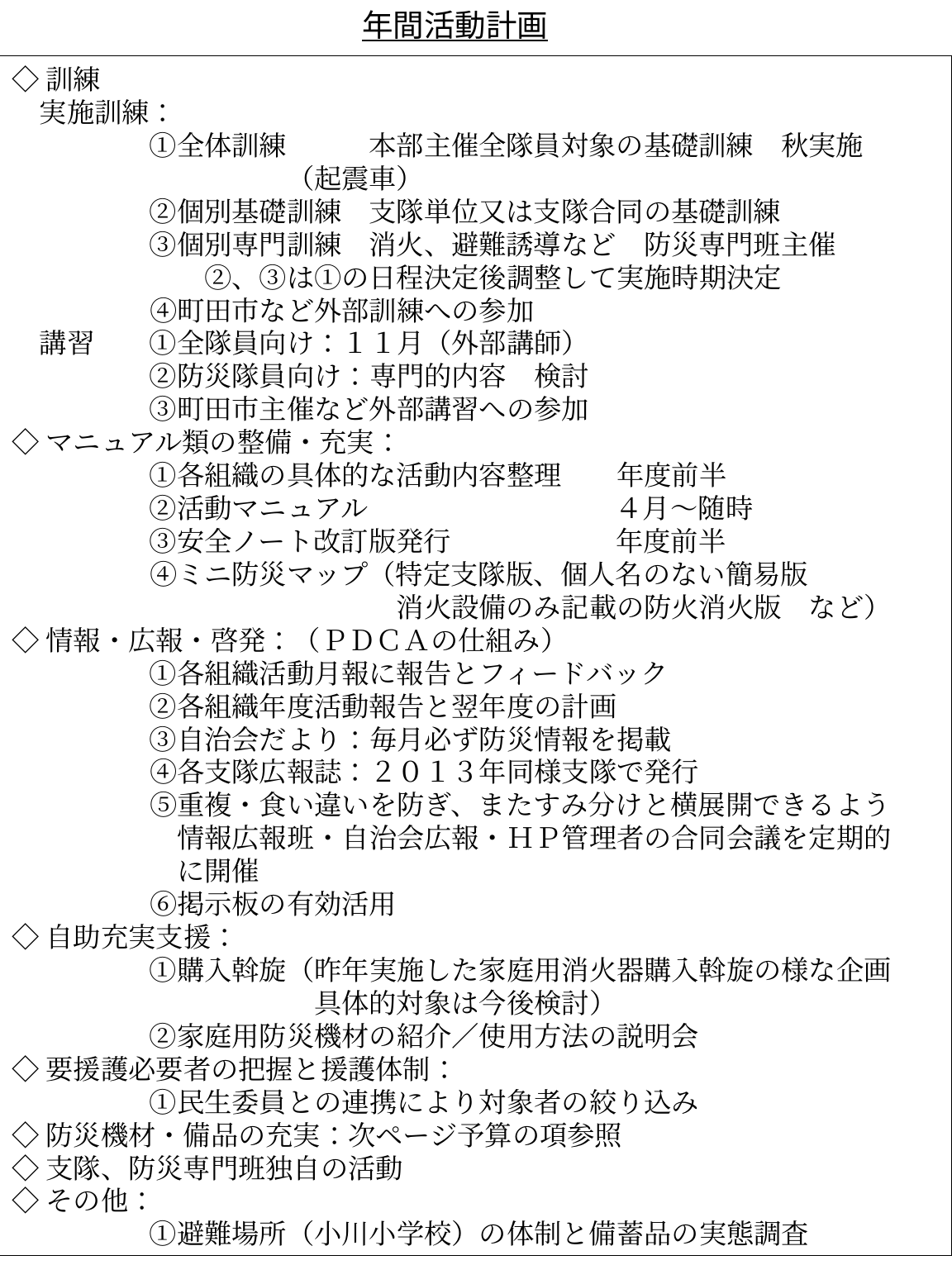

年間活動計画
◇訓練
　実施訓練：
　　　　　①全体訓練　　　本部主催全隊員対象の基礎訓練　秋実施
　　　　　　　　　　（起震車）
　　　　　②個別基礎訓練　支隊単位又は支隊合同の基礎訓練
　　　　　③個別専門訓練　消火、避難誘導など　防災専門班主催
　　　　　　　②、③は①の日程決定後調整して実施時期決定
　　　　　④町田市など外部訓練への参加
　講習　　①全隊員向け：１１月（外部講師）
　　　　　②防災隊員向け：専門的内容　検討
　　　　　③町田市主催など外部講習への参加
◇マニュアル類の整備・充実：
　　　　　①各組織の具体的な活動内容整理　　年度前半
　　　　　②活動マニュアル　　　　　　　　　４月～随時
　　　　　③安全ノート改訂版発行　　　　　　年度前半
　　　　　④ミニ防災マップ（特定支隊版、個人名のない簡易版
　　　　　　　　　　　　　　消火設備のみ記載の防火消火版　など）
◇情報・広報・啓発：（ＰＤＣＡの仕組み）
　　　　　①各組織活動月報に報告とフィードバック
　　　　　②各組織年度活動報告と翌年度の計画
　　　　　③自治会だより：毎月必ず防災情報を掲載
　　　　　④各支隊広報誌：２０１３年同様支隊で発行
　　　　　⑤重複・食い違いを防ぎ、またすみ分けと横展開できるよう
　　　　　　情報広報班・自治会広報・ＨＰ管理者の合同会議を定期的
　　　　　　に開催
　　　　　⑥掲示板の有効活用
◇自助充実支援：
　　　　　①購入斡旋（昨年実施した家庭用消火器購入斡旋の様な企画
　　　　　　　　　　　具体的対象は今後検討）
　　　　　②家庭用防災機材の紹介／使用方法の説明会
◇要援護必要者の把握と援護体制：
　　　　　①民生委員との連携により対象者の絞り込み
◇防災機材・備品の充実：次ページ予算の項参照
◇支隊、防災専門班独自の活動
◇その他：
　　　　　①避難場所（小川小学校）の体制と備蓄品の実態調査